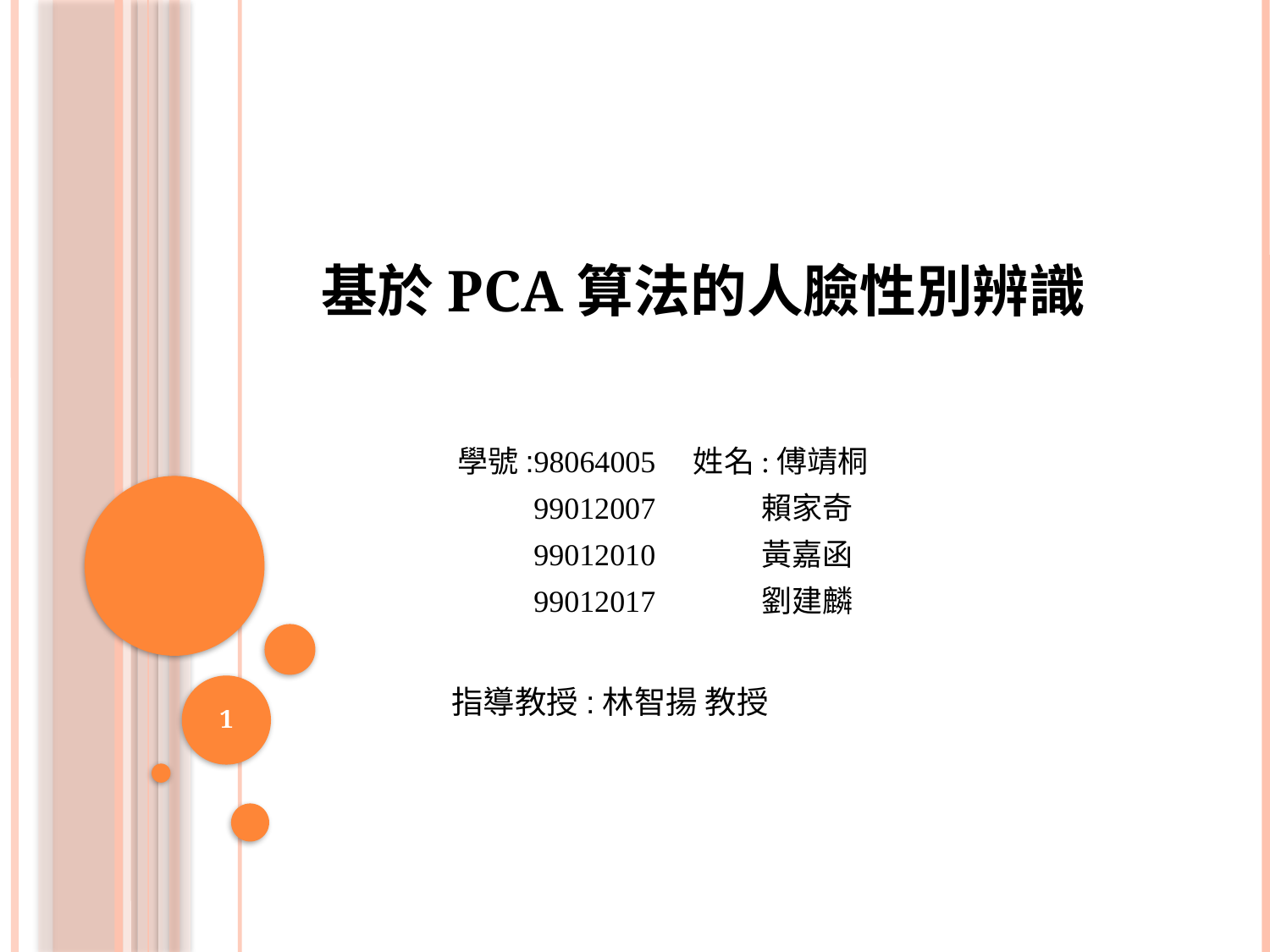

# 基於PCA算法的人臉性別辨識
學號:98064005    姓名:傅靖桐
          99012007             賴家奇
          99012010             黃嘉函
          99012017             劉建麟

指導教授:林智揚 教授
1